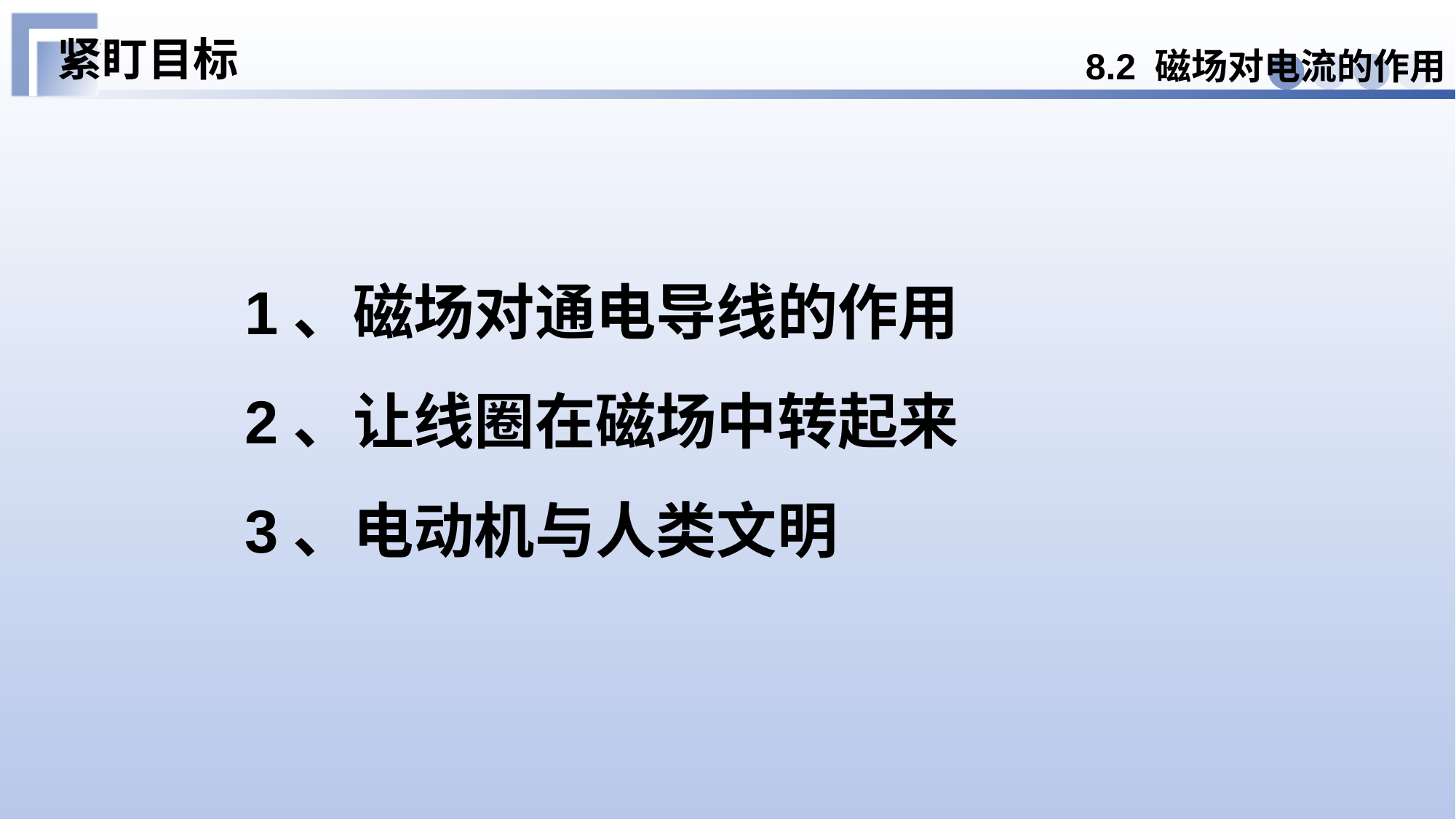

紧盯目标
  1、磁场对通电导线的作用
  2、让线圈在磁场中转起来
  3、电动机与人类文明